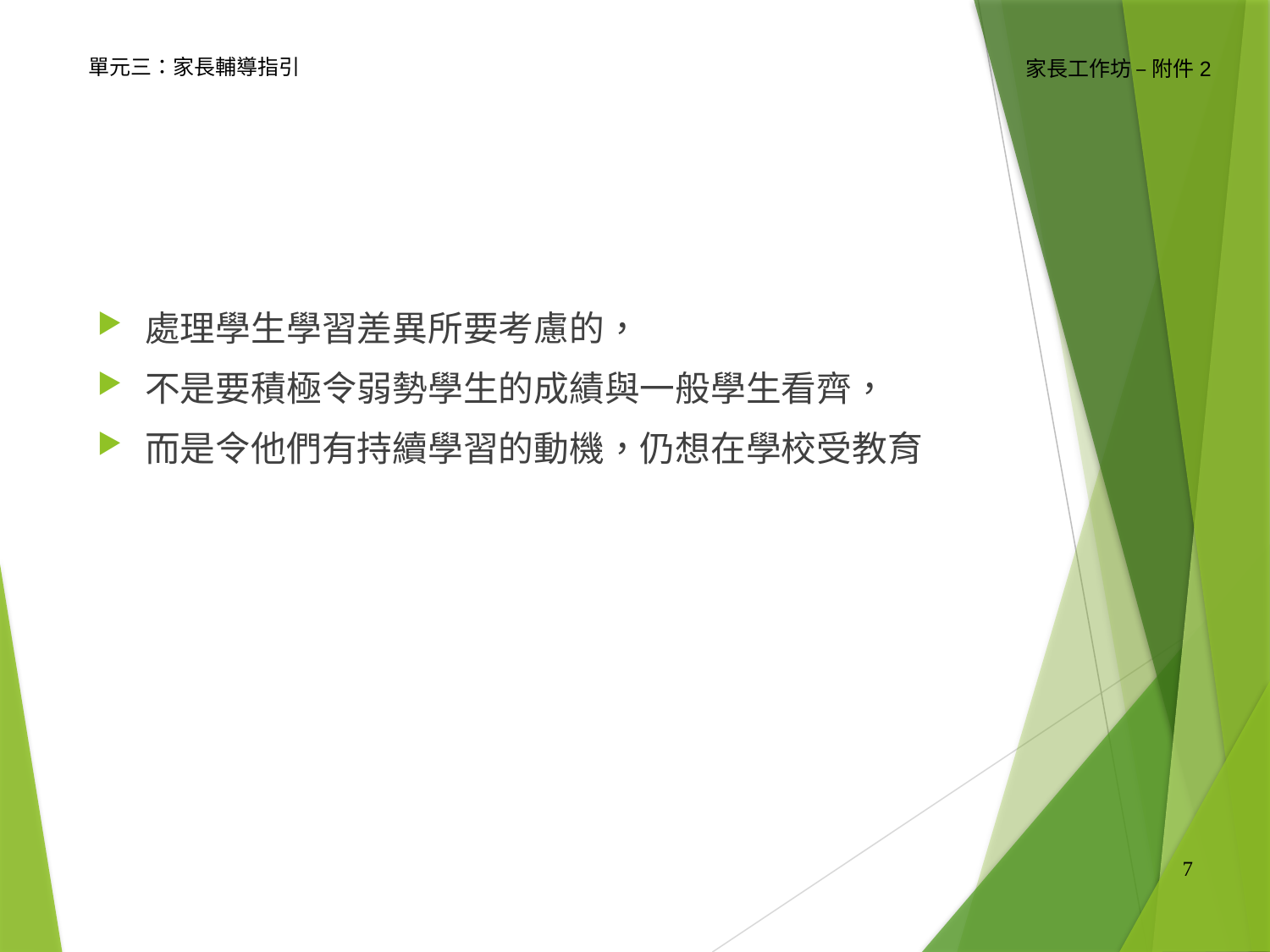

#
處理學生學習差異所要考慮的，
不是要積極令弱勢學生的成績與一般學生看齊，
而是令他們有持續學習的動機，仍想在學校受教育
7